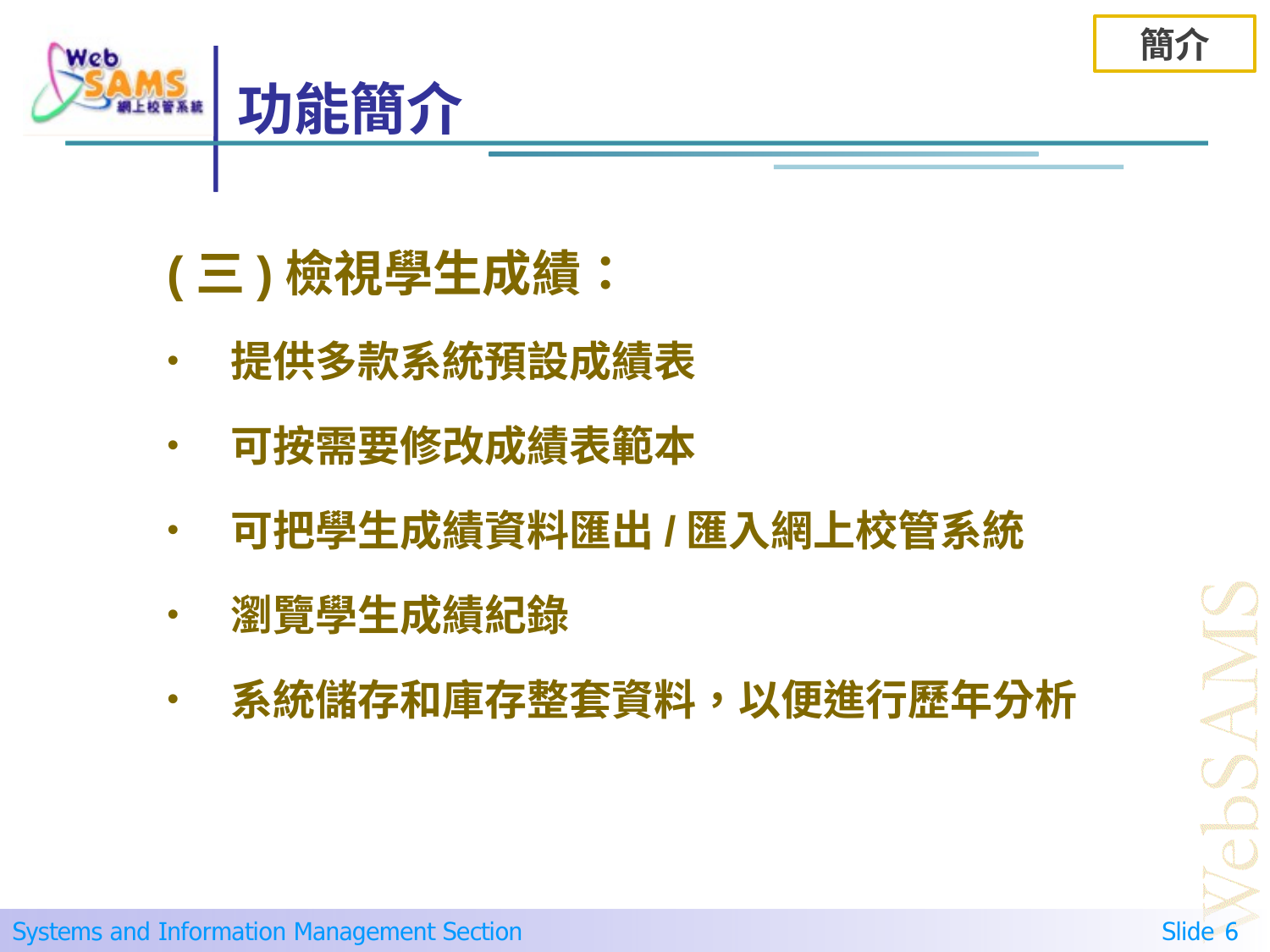

功能簡介
簡介
(三)檢視學生成績：
提供多款系統預設成績表
可按需要修改成績表範本
可把學生成績資料匯出/匯入網上校管系統
瀏覽學生成績紀錄
系統儲存和庫存整套資料，以便進行歷年分析